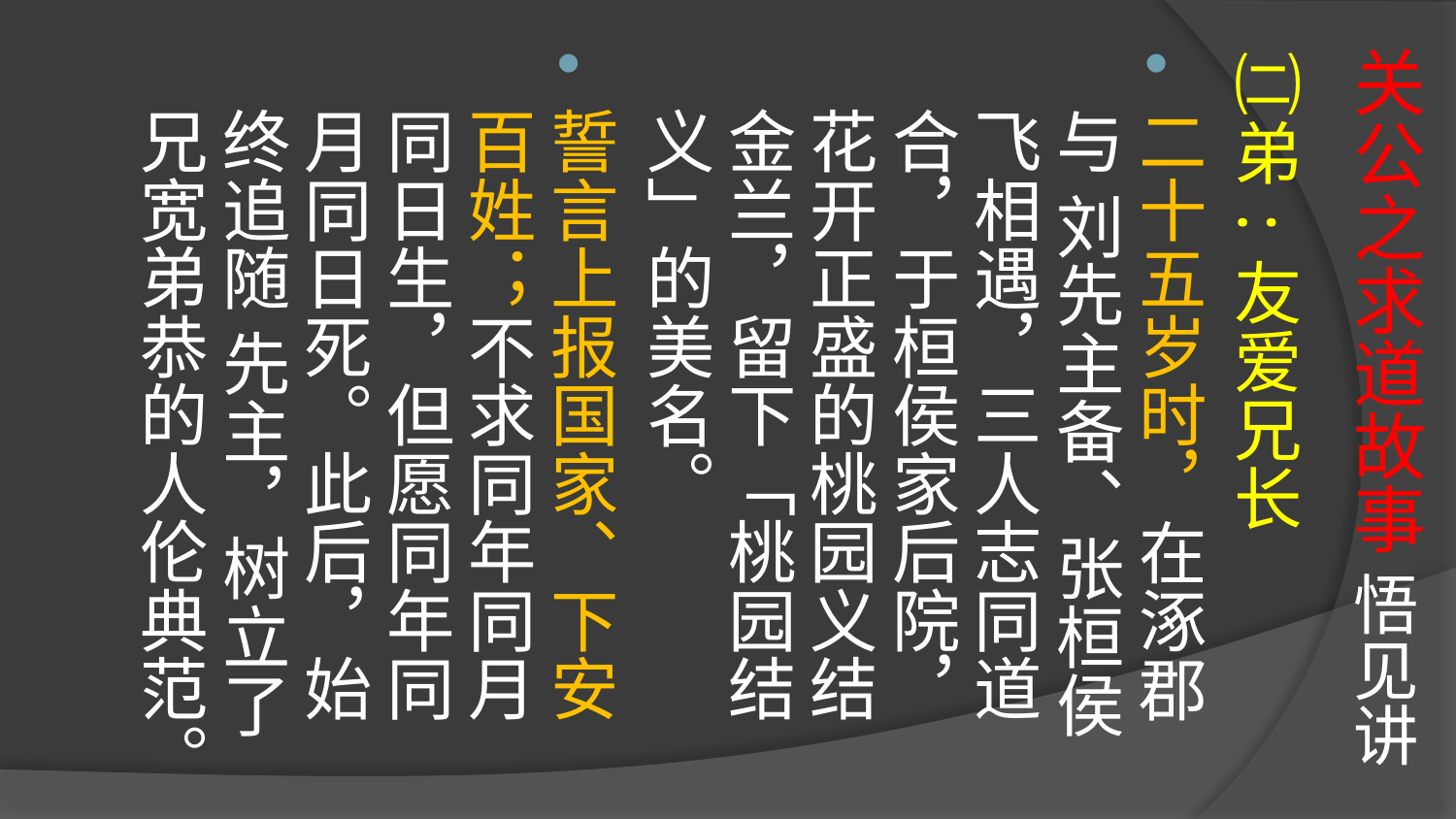

# 关公之求道故事 悟见讲
㈡弟:友爱兄长
二十五岁时，在涿郡与 刘先主备、张桓侯飞相遇，三人志同道合，于桓侯家后院，花开正盛的桃园义结金兰，留下「桃园结义」的美名。
誓言上报国家、下安百姓；不求同年同月同日生，但愿同年同月同日死。此后，始终追随 先主，树立了兄宽弟恭的人伦典范。